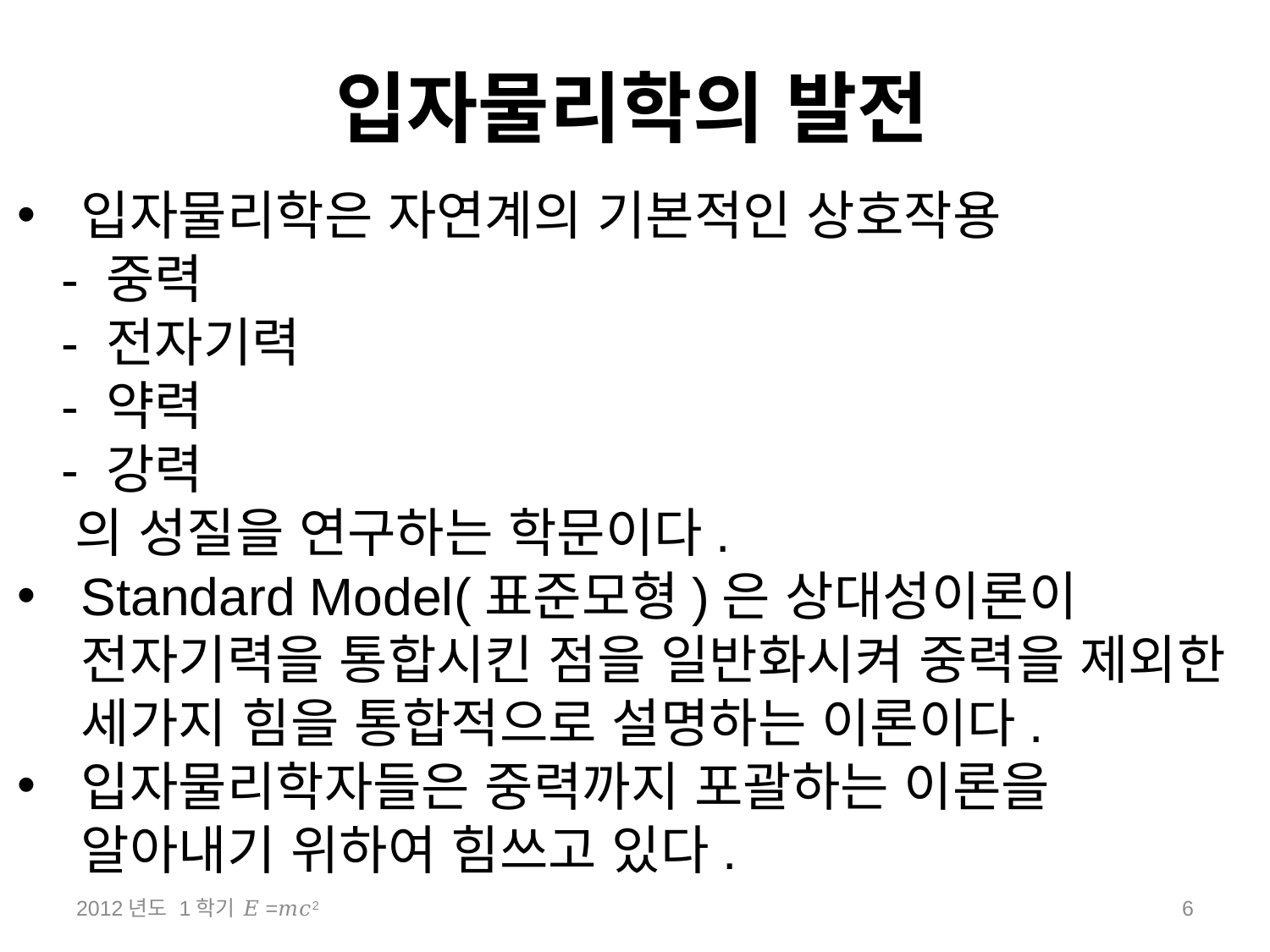

# 입자물리학의 발전
입자물리학은 자연계의 기본적인 상호작용
   - 중력
   - 전자기력
   - 약력
   - 강력
   의 성질을 연구하는 학문이다.
Standard Model(표준모형)은 상대성이론이 전자기력을 통합시킨 점을 일반화시켜 중력을 제외한 세가지 힘을 통합적으로 설명하는 이론이다.
입자물리학자들은 중력까지 포괄하는 이론을 알아내기 위하여 힘쓰고 있다.

2012년도 1학기 𝐸=𝑚𝑐2
6